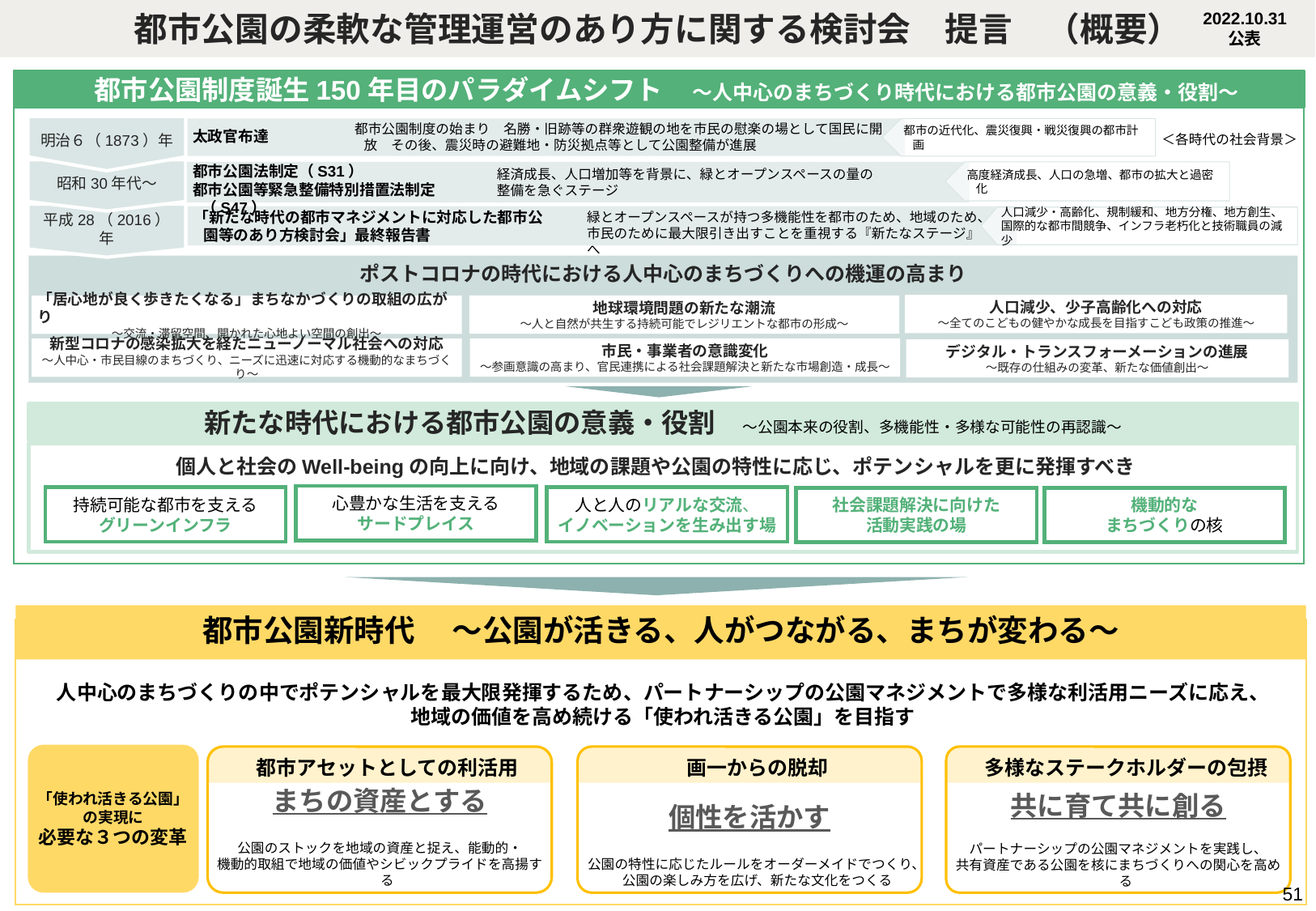

都市公園の柔軟な管理運営のあり方に関する検討会　提言　（概要）
2022.10.31
公表
明治６（1873）年
都市公園制度誕生150年目のパラダイムシフト 　～人中心のまちづくり時代における都市公園の意義・役割～
昭和30年代～

都市公園制度の始まり　名勝・旧跡等の群衆遊観の地を市民の慰楽の場として国民に開放　その後、震災時の避難地・防災拠点等として公園整備が進展

都市の近代化、震災復興・戦災復興の都市計画
太政官布達
＜各時代の社会背景＞
平成28（2016）年
都市公園法制定（S31）
都市公園等緊急整備特別措置法制定（S47）
経済成長、人口増加等を背景に、緑とオープンスペースの量の
整備を急ぐステージ
高度経済成長、人口の急増、都市の拡大と過密化

緑とオープンスペースが持つ多機能性を都市のため、地域のため、市民のために最大限引き出すことを重視する『新たなステージ』へ

人口減少・高齢化、規制緩和、地方分権、地方創生、
国際的な都市間競争、インフラ老朽化と技術職員の減少
「新たな時代の都市マネジメントに対応した都市公園等のあり方検討会」最終報告書

ポストコロナの時代における人中心のまちづくりへの機運の高まり
人口減少、少子高齢化への対応
～全てのこどもの健やかな成長を目指すこども政策の推進～
地球環境問題の新たな潮流
～人と自然が共生する持続可能でレジリエントな都市の形成～
「居心地が良く歩きたくなる」まちなかづくりの取組の広がり
～交流・滞留空間、開かれた心地よい空間の創出～
市民・事業者の意識変化
～参画意識の高まり、官民連携による社会課題解決と新たな市場創造・成長～
新型コロナの感染拡大を経たニューノーマル社会への対応
～人中心・市民目線のまちづくり、ニーズに迅速に対応する機動的なまちづくり～
デジタル・トランスフォーメーションの進展
～既存の仕組みの変革、新たな価値創出～

新たな時代における都市公園の意義・役割　～公園本来の役割、多機能性・多様な可能性の再認識～

個人と社会のWell-beingの向上に向け、地域の課題や公園の特性に応じ、ポテンシャルを更に発揮すべき
心豊かな生活を支える
サードプレイス
持続可能な都市を支える
グリーンインフラ
人と人のリアルな交流、
イノベーションを生み出す場
社会課題解決に向けた
活動実践の場
機動的な
まちづくりの核

都市公園新時代 　～公園が活きる、人がつながる、まちが変わる～

人中心のまちづくりの中でポテンシャルを最大限発揮するため、パートナーシップの公園マネジメントで多様な利活用ニーズに応え、
地域の価値を高め続ける「使われ活きる公園」を目指す
「使われ活きる公園」の実現に
必要な３つの変革
まちの資産とする

公園のストックを地域の資産と捉え、能動的・
機動的取組で地域の価値やシビックプライドを高揚する
個性を活かす

公園の特性に応じたルールをオーダーメイドでつくり、公園の楽しみ方を広げ、新たな文化をつくる
共に育て共に創る

パートナーシップの公園マネジメントを実践し、
共有資産である公園を核にまちづくりへの関心を高める
都市アセットとしての利活用
画一からの脱却
多様なステークホルダーの包摂
51